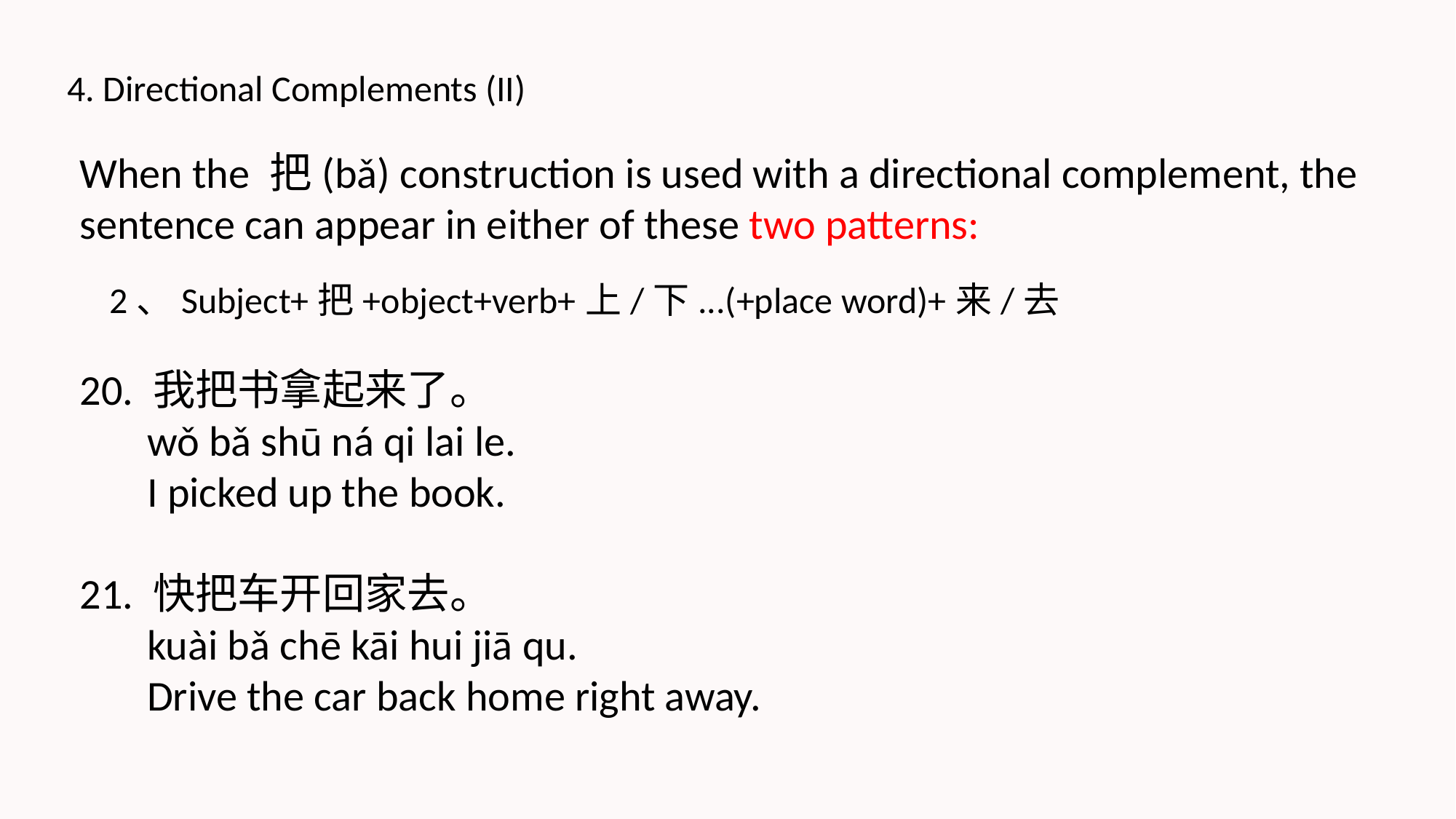

4. Directional Complements (II)
When the 把(bǎ) construction is used with a directional complement, the sentence can appear in either of these two patterns:
 2、Subject+把+object+verb+上/下...(+place word)+来/去
20. 我把书拿起来了。
       wǒ bǎ shū ná qi lai le.
       I picked up the book.

21. 快把车开回家去。
       kuài bǎ chē kāi hui jiā qu.
       Drive the car back home right away.